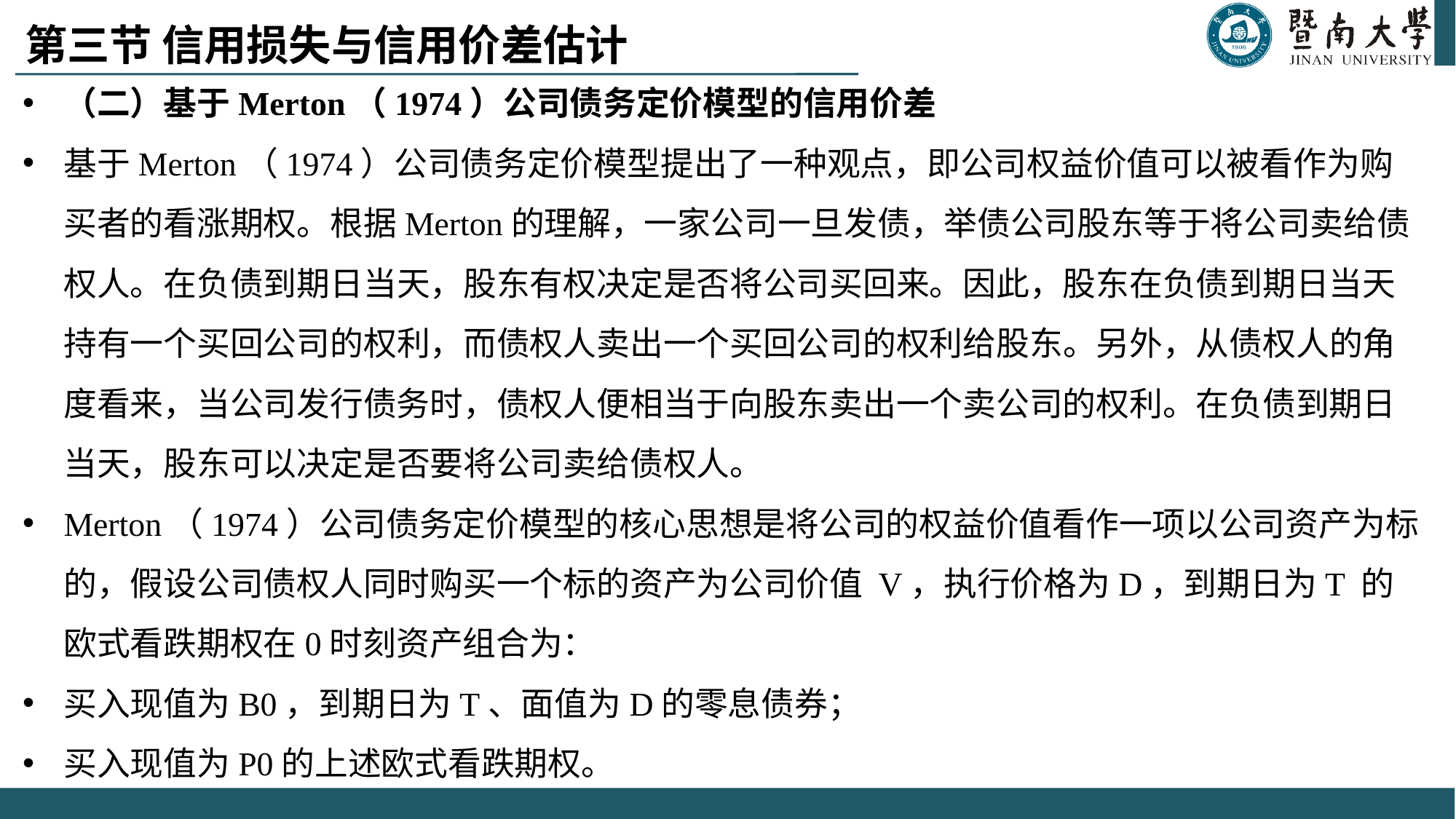

# 第三节 信用损失与信用价差估计
（二）基于Merton（1974）公司债务定价模型的信用价差
基于Merton（1974）公司债务定价模型提出了一种观点，即公司权益价值可以被看作为购买者的看涨期权。根据Merton的理解，一家公司一旦发债，举债公司股东等于将公司卖给债权人。在负债到期日当天，股东有权决定是否将公司买回来。因此，股东在负债到期日当天持有一个买回公司的权利，而债权人卖出一个买回公司的权利给股东。另外，从债权人的角度看来，当公司发行债务时，债权人便相当于向股东卖出一个卖公司的权利。在负债到期日当天，股东可以决定是否要将公司卖给债权人。
Merton（1974）公司债务定价模型的核心思想是将公司的权益价值看作一项以公司资产为标的，假设公司债权人同时购买一个标的资产为公司价值 V，执行价格为D，到期日为T 的欧式看跌期权在0时刻资产组合为：
买入现值为B0，到期日为T、面值为D的零息债券；
买入现值为P0的上述欧式看跌期权。